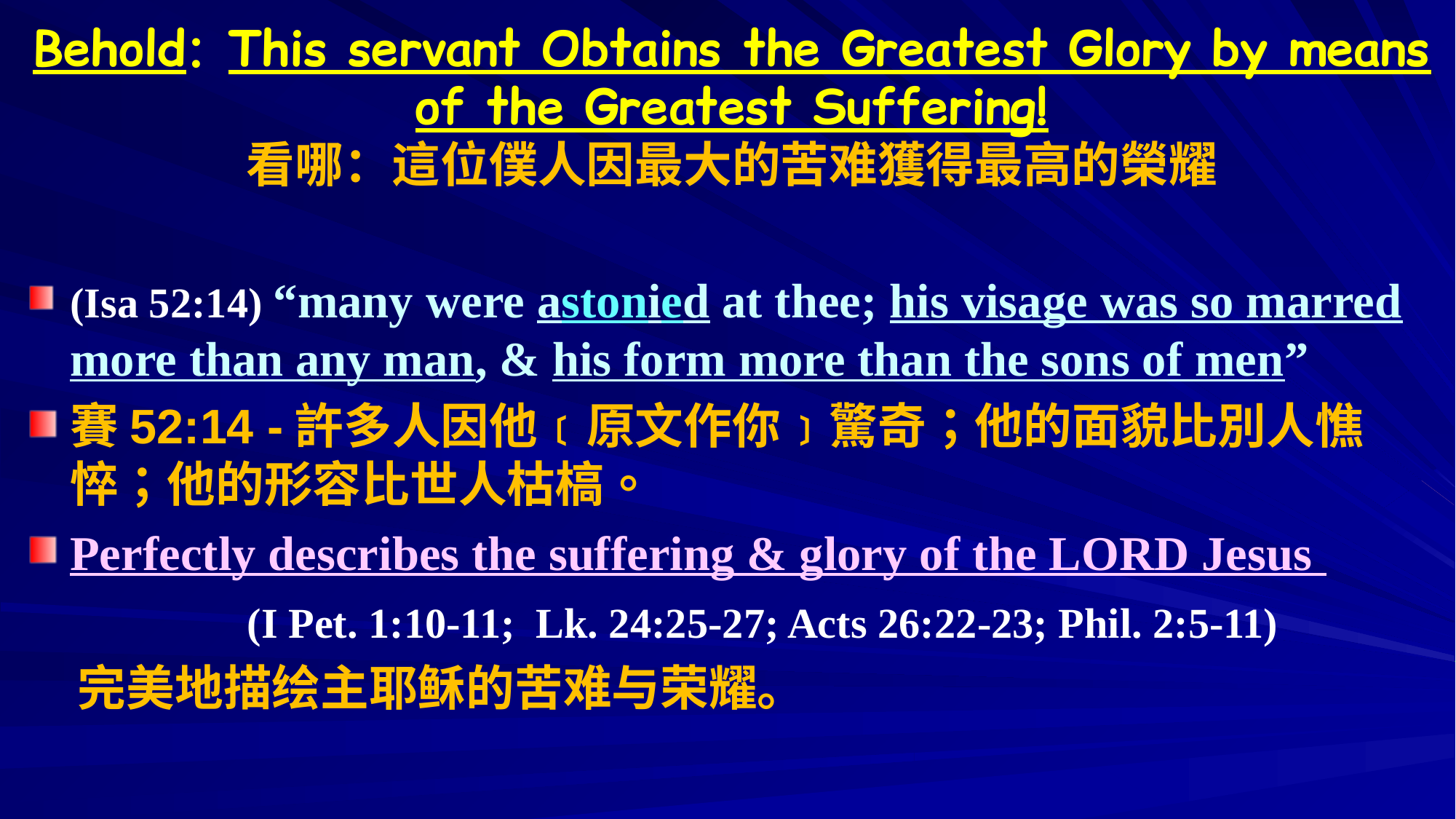

# Behold: This servant Obtains the Greatest Glory by means of the Greatest Suffering! 看哪：這位僕人因最大的苦难獲得最高的榮耀
(Isa 52:14) “many were astonied at thee; his visage was so marred more than any man, & his form more than the sons of men”
賽52:14 -許多人因他﹝原文作你﹞驚奇；他的面貌比別人憔悴；他的形容比世人枯槁。
Perfectly describes the suffering & glory of the LORD Jesus
 		(I Pet. 1:10-11;  Lk. 24:25-27; Acts 26:22-23; Phil. 2:5-11)
    完美地描绘主耶稣的苦难与荣耀。